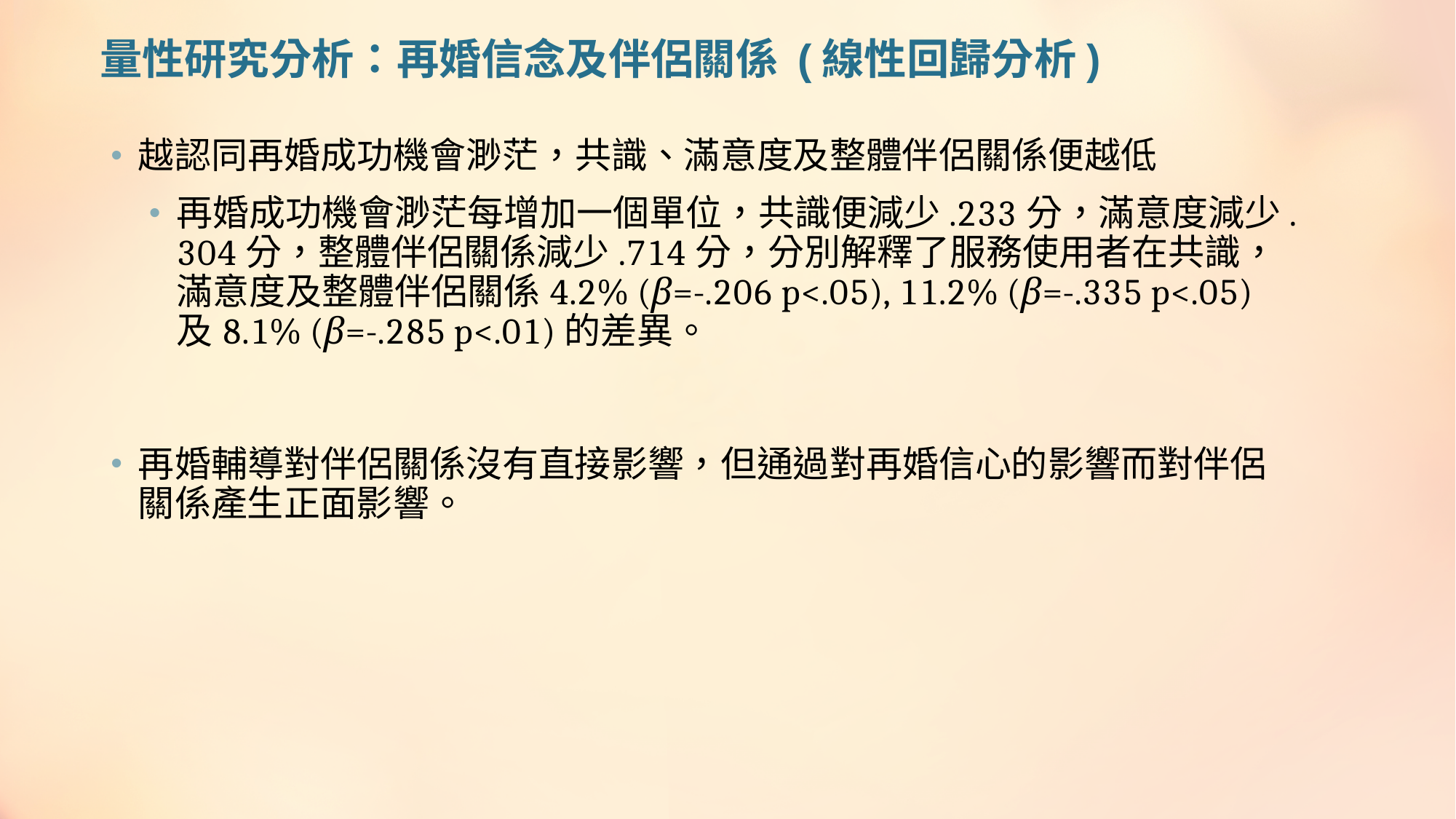

# 量性研究分析：再婚信念及伴侶關係 (線性回歸分析)
越認同再婚成功機會渺茫，共識、滿意度及整體伴侶關係便越低
再婚成功機會渺茫每增加一個單位，共識便減少.233分，滿意度減少.304分，整體伴侶關係減少.714分，分別解釋了服務使用者在共識，滿意度及整體伴侶關係4.2% (β=-.206 p<.05), 11.2% (β=-.335 p<.05)及8.1% (β=-.285 p<.01)的差異。

再婚輔導對伴侶關係沒有直接影響，但通過對再婚信心的影響而對伴侶關係產生正面影響。